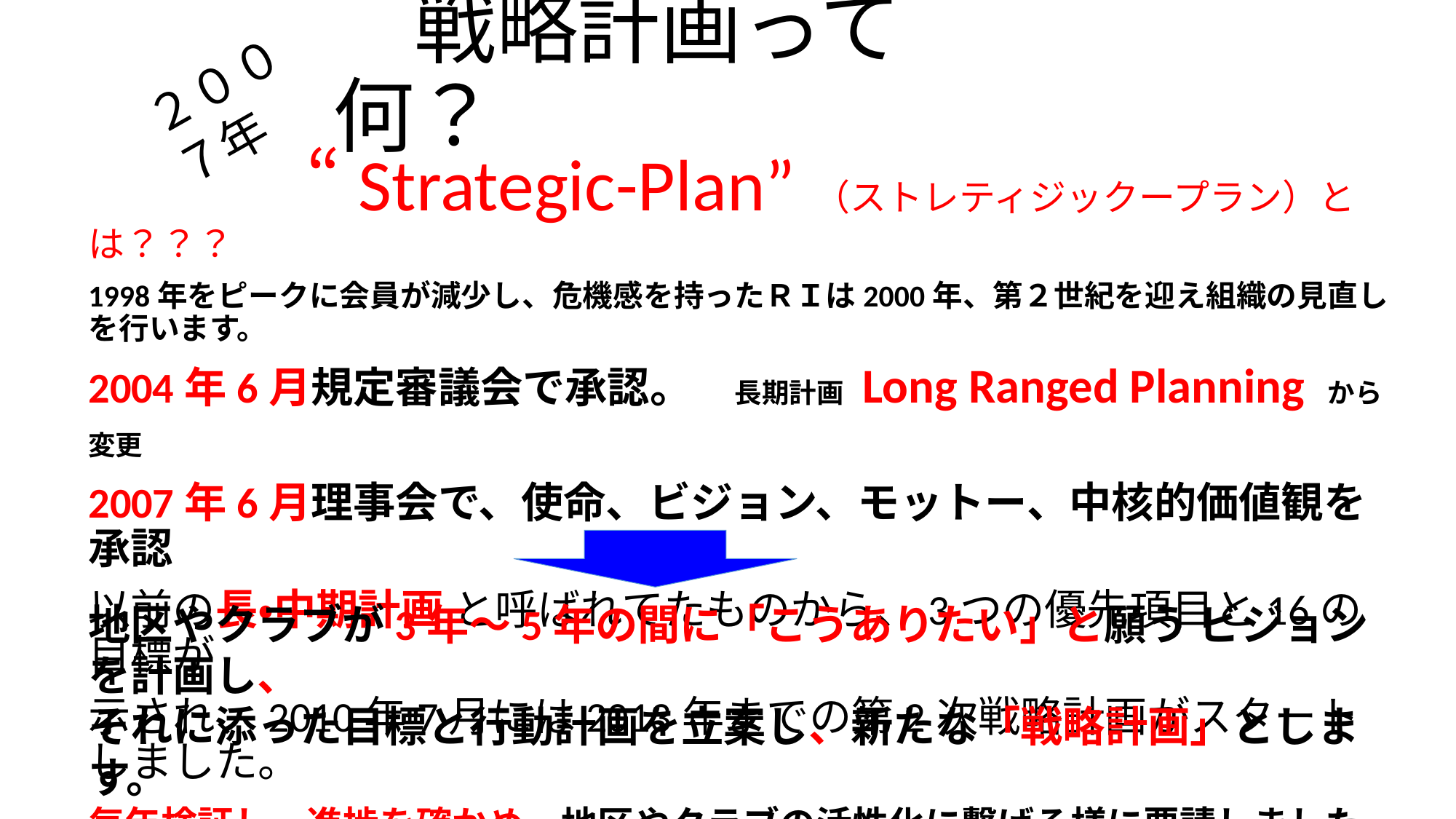

# 戦略計画って何？
２００７年
　　　“Strategic-Plan”（ストレティジックープラン）とは？？？
1998年をピークに会員が減少し、危機感を持ったＲＩは2000年、第２世紀を迎え組織の見直しを行います。
2004年6月規定審議会で承認。　長期計画  Long Ranged Planning から変更
2007年6月理事会で、使命、ビジョン、モットー、中核的価値観を承認
以前の長・中期計画 と呼ばれてたものから、3つの優先項目と16の目標が
示され、2010年7月には2013年までの第2次戦略計画がスタートしました。

地区やクラブが3年～5年の間に「こうありたい」と願う ビジョンを計画し、
それに添った目標と行動計画を立案し、新たな「戦略計画」とします。
毎年検証し、進捗を確かめ、地区やクラブの活性化に繋げる様に要請しました。